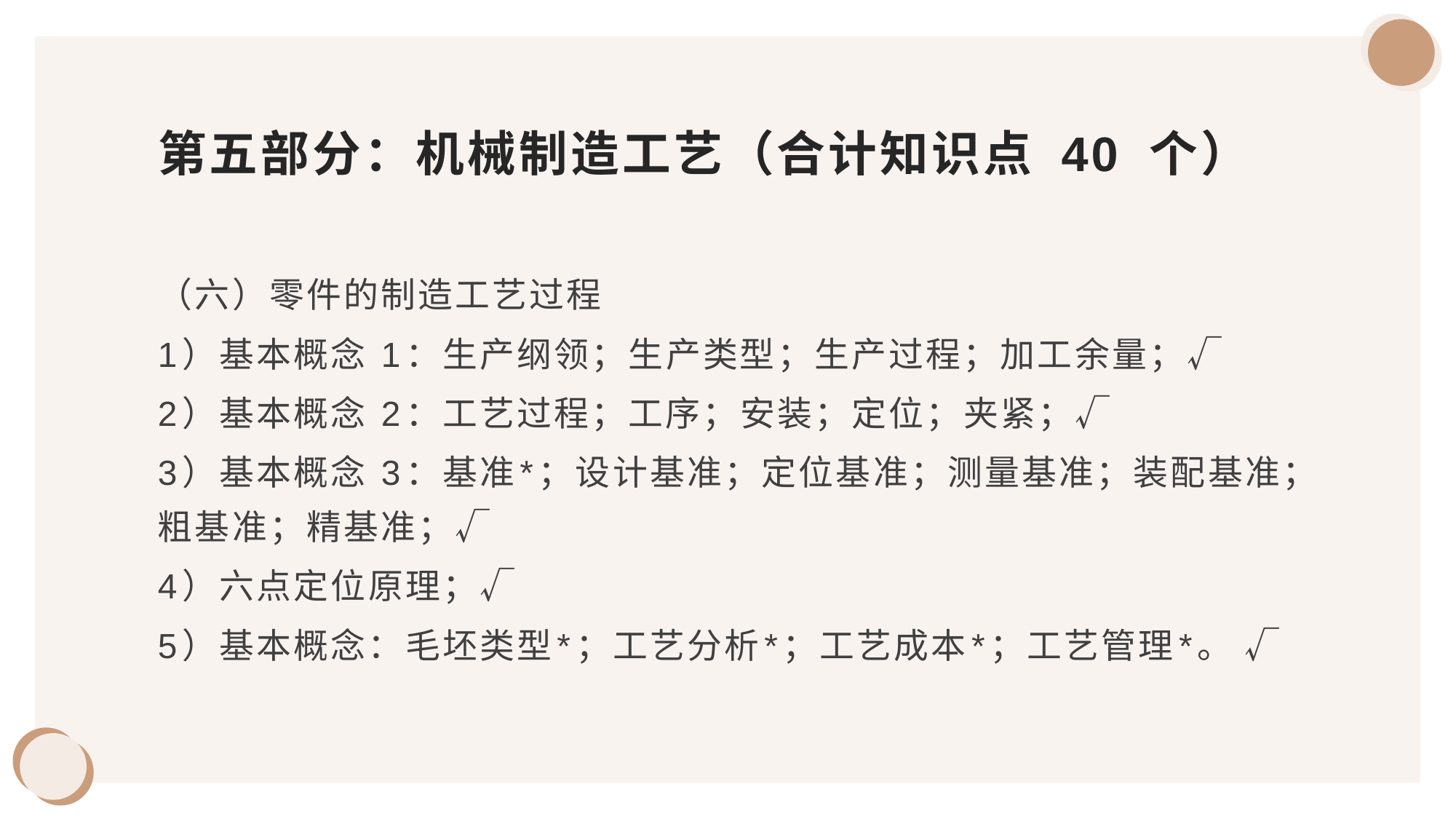

# 第五部分：机械制造工艺（合计知识点 40 个）
（六）零件的制造工艺过程
1）基本概念 1：生产纲领；生产类型；生产过程；加工余量；√
2）基本概念 2：工艺过程；工序；安装；定位；夹紧；√
3）基本概念 3：基准*；设计基准；定位基准；测量基准；装配基准；粗基准；精基准；√
4）六点定位原理；√
5）基本概念：毛坯类型*；工艺分析*；工艺成本*；工艺管理*。 √